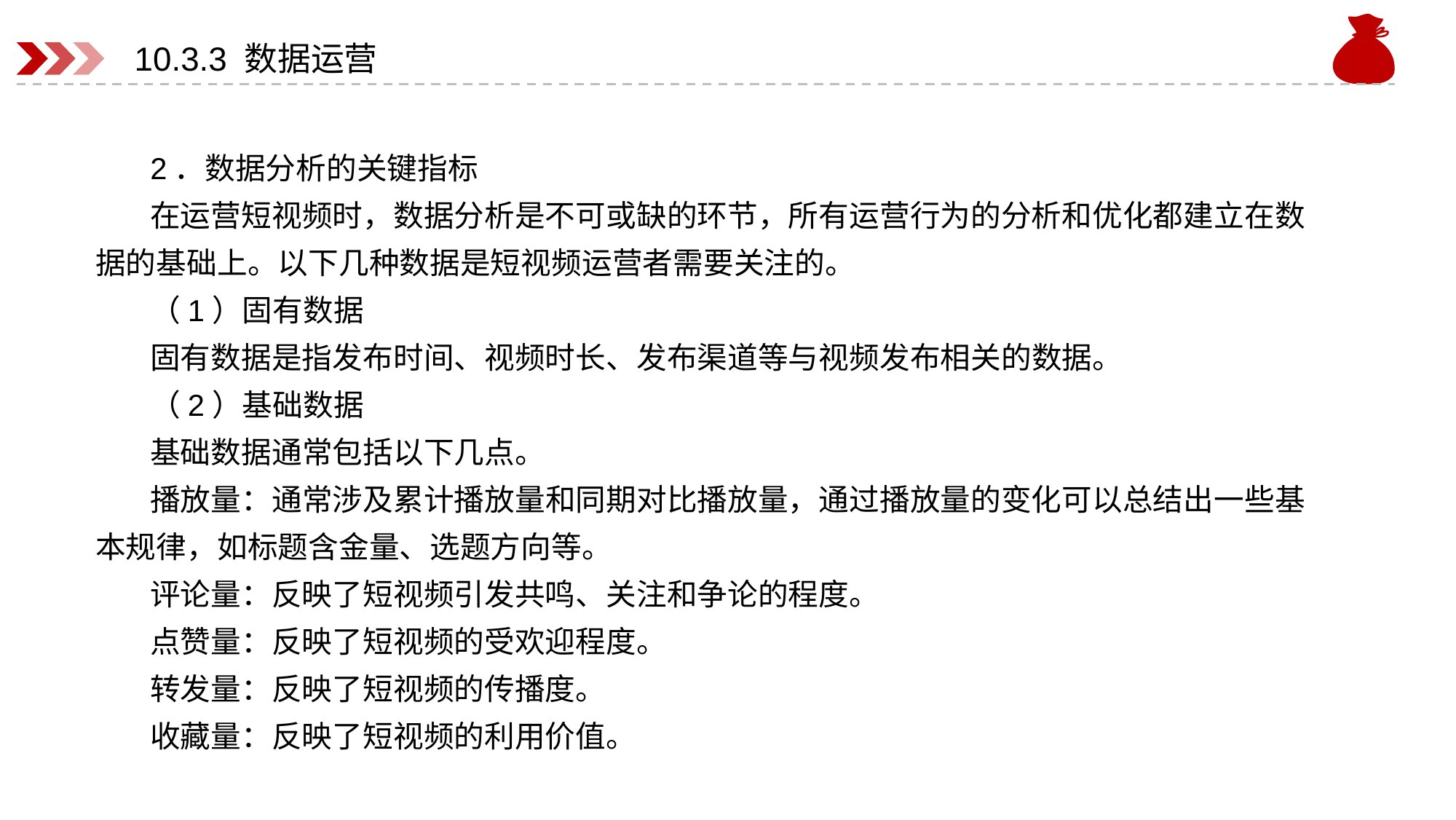

# 10.3.3 数据运营
25
2．数据分析的关键指标
在运营短视频时，数据分析是不可或缺的环节，所有运营行为的分析和优化都建立在数据的基础上。以下几种数据是短视频运营者需要关注的。
（1）固有数据
固有数据是指发布时间、视频时长、发布渠道等与视频发布相关的数据。
（2）基础数据
基础数据通常包括以下几点。
播放量：通常涉及累计播放量和同期对比播放量，通过播放量的变化可以总结出一些基本规律，如标题含金量、选题方向等。
评论量：反映了短视频引发共鸣、关注和争论的程度。
点赞量：反映了短视频的受欢迎程度。
转发量：反映了短视频的传播度。
收藏量：反映了短视频的利用价值。